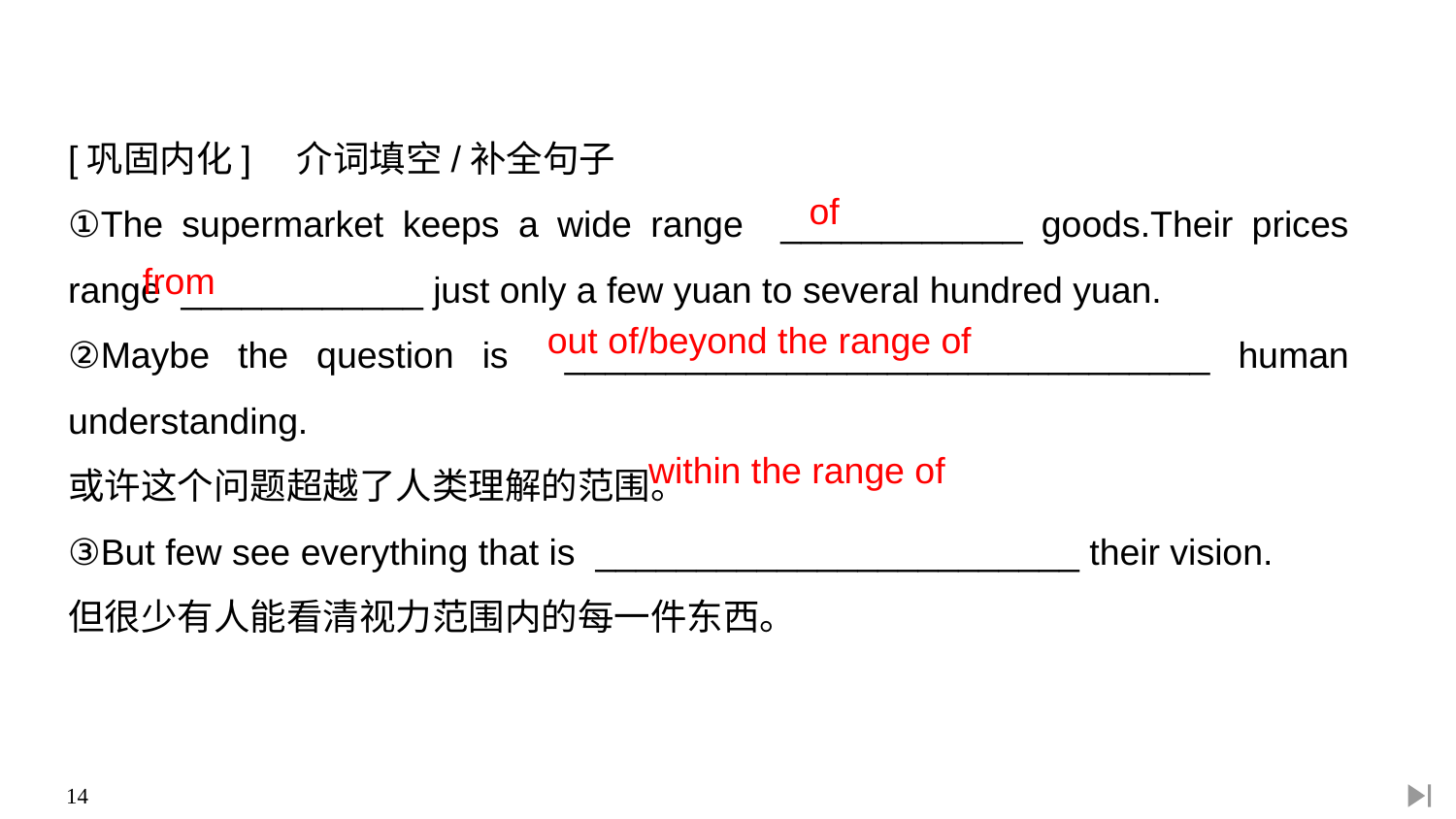

[巩固内化]　介词填空/补全句子
①The supermarket keeps a wide range  ____________ goods.Their prices range  ____________ just only a few yuan to several hundred yuan.
②Maybe the question is  ________________________________ human understanding.
或许这个问题超越了人类理解的范围。
③But few see everything that is  ________________________ their vision.
但很少有人能看清视力范围内的每一件东西。
of
from
out of/beyond the range of
within the range of